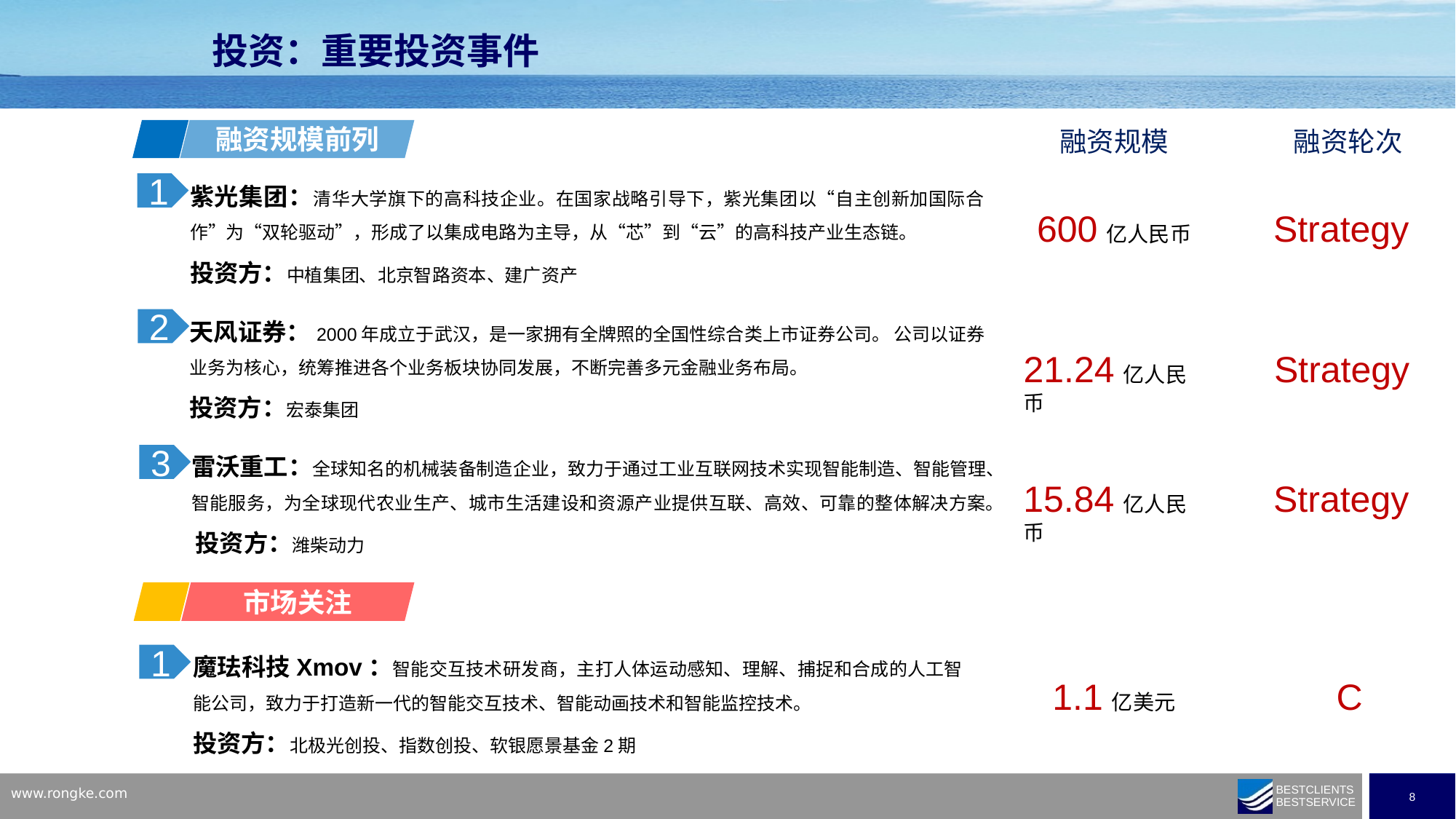

投资：重要投资事件

融资规模前列
融资轮次
融资规模
紫光集团：清华大学旗下的高科技企业。在国家战略引导下，紫光集团以“自主创新加国际合作”为“双轮驱动”，形成了以集成电路为主导，从“芯”到“云”的高科技产业生态链。
投资方：中植集团、北京智路资本、建广资产
1
600亿人民币
Strategy
天风证券：2000年成立于武汉，是一家拥有全牌照的全国性综合类上市证券公司。 公司以证券业务为核心，统筹推进各个业务板块协同发展，不断完善多元金融业务布局。
投资方：宏泰集团
2
21.24亿人民币
Strategy
雷沃重工：全球知名的机械装备制造企业，致力于通过工业互联网技术实现智能制造、智能管理、智能服务，为全球现代农业生产、城市生活建设和资源产业提供互联、高效、可靠的整体解决方案。 投资方：潍柴动力
3
15.84亿人民币
Strategy

市场关注
魔珐科技Xmov：智能交互技术研发商，主打人体运动感知、理解、捕捉和合成的人工智能公司，致力于打造新一代的智能交互技术、智能动画技术和智能监控技术。
投资方：北极光创投、指数创投、软银愿景基金2期
1
C
1.1亿美元